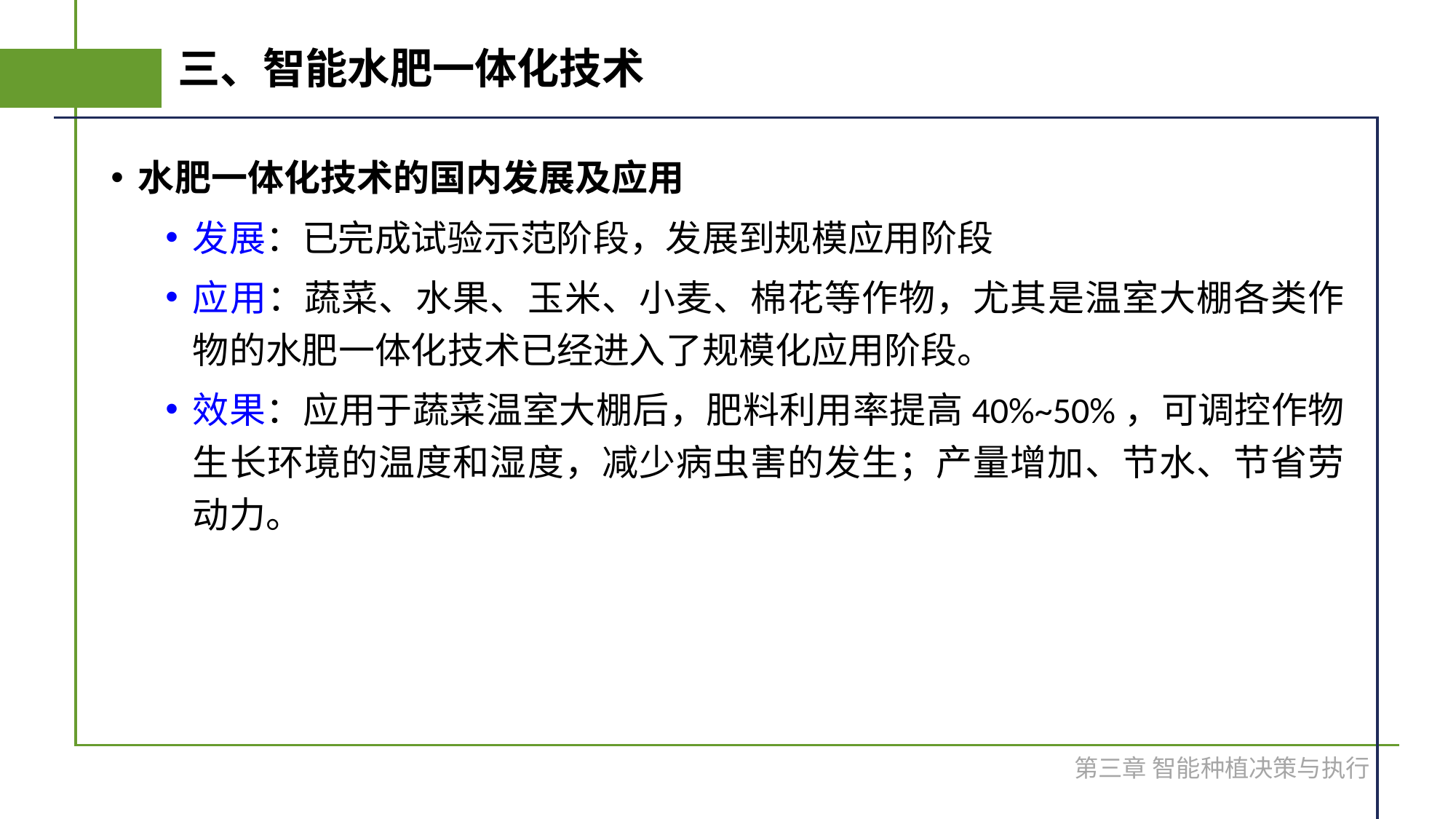

# 三、智能水肥一体化技术
水肥一体化技术的国内发展及应用
发展：已完成试验示范阶段，发展到规模应用阶段
应用：蔬菜、水果、玉米、小麦、棉花等作物，尤其是温室大棚各类作物的水肥一体化技术已经进入了规模化应用阶段。
效果：应用于蔬菜温室大棚后，肥料利用率提高40%~50%，可调控作物生长环境的温度和湿度，减少病虫害的发生；产量增加、节水、节省劳动力。

第三章 智能种植决策与执行